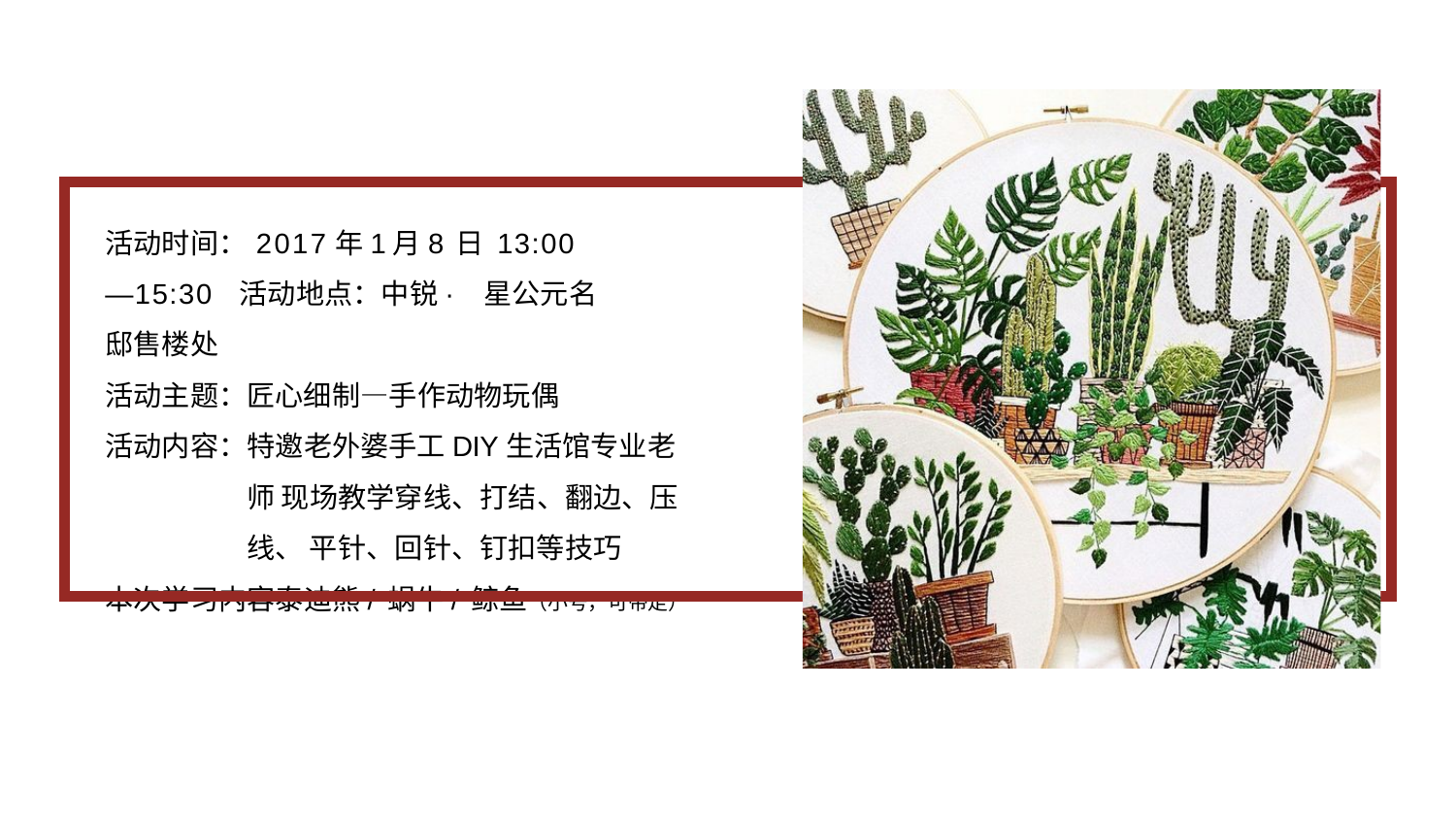

活动时间：2017年1月8日 13:00—15:30  活动地点：中锐·星公元名邸售楼处
活动主题：匠心细制—手作动物玩偶
活动内容：特邀老外婆手工DIY生活馆专业老师 现场教学穿线、打结、翻边、压线、 平针、回针、钉扣等技巧
本次学习内容泰迪熊/蜗牛/鲸鱼（小号，可带走）